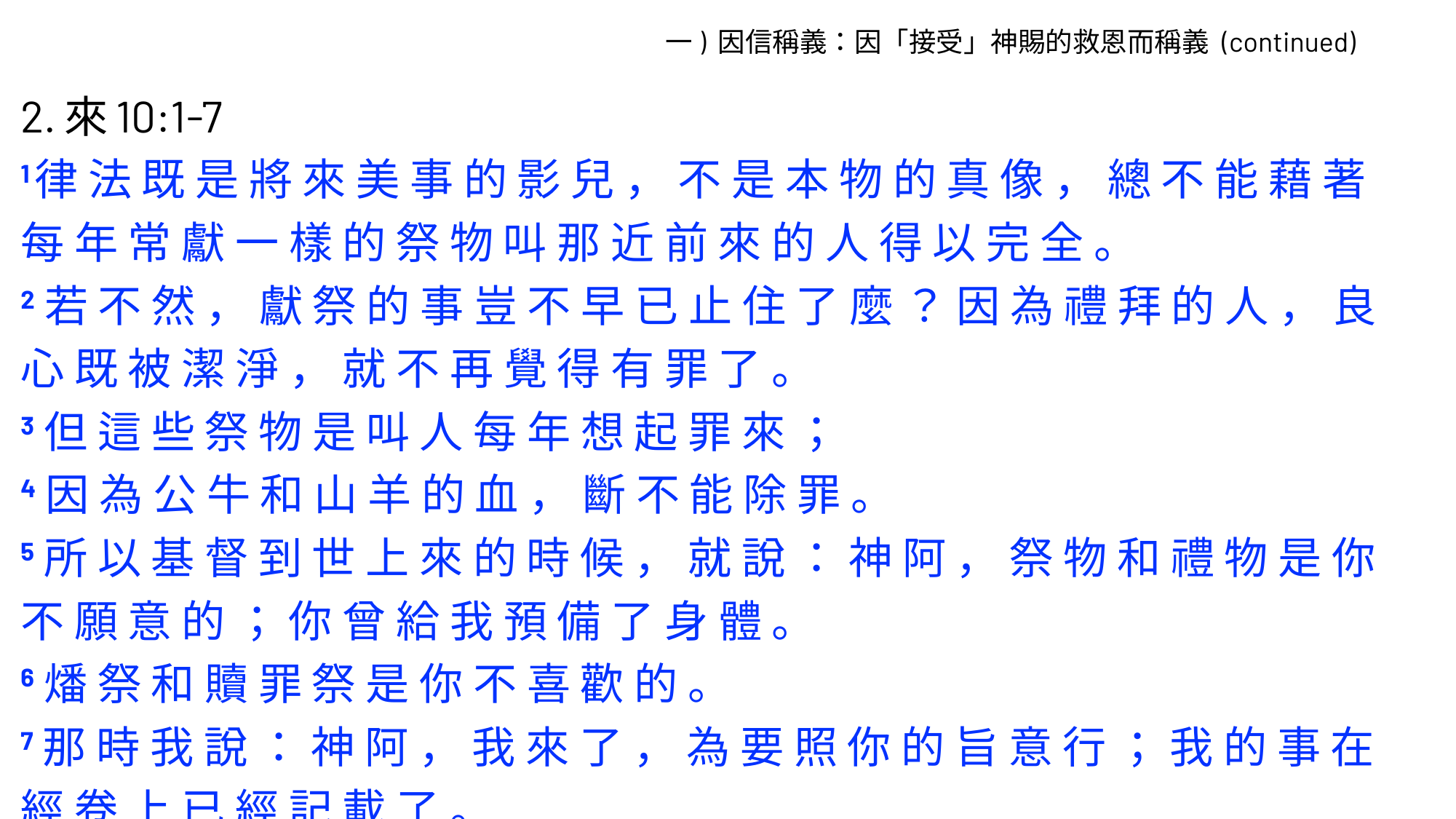

一) 因信稱義：因「接受」神賜的救恩而稱義 (continued)
2.來10:1-7
1律 法 既 是 將 來 美 事 的 影 兒 ， 不 是 本 物 的 真 像 ， 總 不 能 藉 著 每 年 常 獻 一 樣 的 祭 物 叫 那 近 前 來 的 人 得 以 完 全 。
2 若 不 然 ， 獻 祭 的 事 豈 不 早 已 止 住 了 麼 ？ 因 為 禮 拜 的 人 ， 良 心 既 被 潔 淨 ， 就 不 再 覺 得 有 罪 了 。
3 但 這 些 祭 物 是 叫 人 每 年 想 起 罪 來 ；
4 因 為 公 牛 和 山 羊 的 血 ， 斷 不 能 除 罪 。
5 所 以 基 督 到 世 上 來 的 時 候 ， 就 說 ： 神 阿 ， 祭 物 和 禮 物 是 你 不 願 意 的 ； 你 曾 給 我 預 備 了 身 體 。
6 燔 祭 和 贖 罪 祭 是 你 不 喜 歡 的 。
7 那 時 我 說 ： 神 阿 ， 我 來 了 ， 為 要 照 你 的 旨 意 行 ； 我 的 事 在 經 卷 上 已 經 記 載 了 。